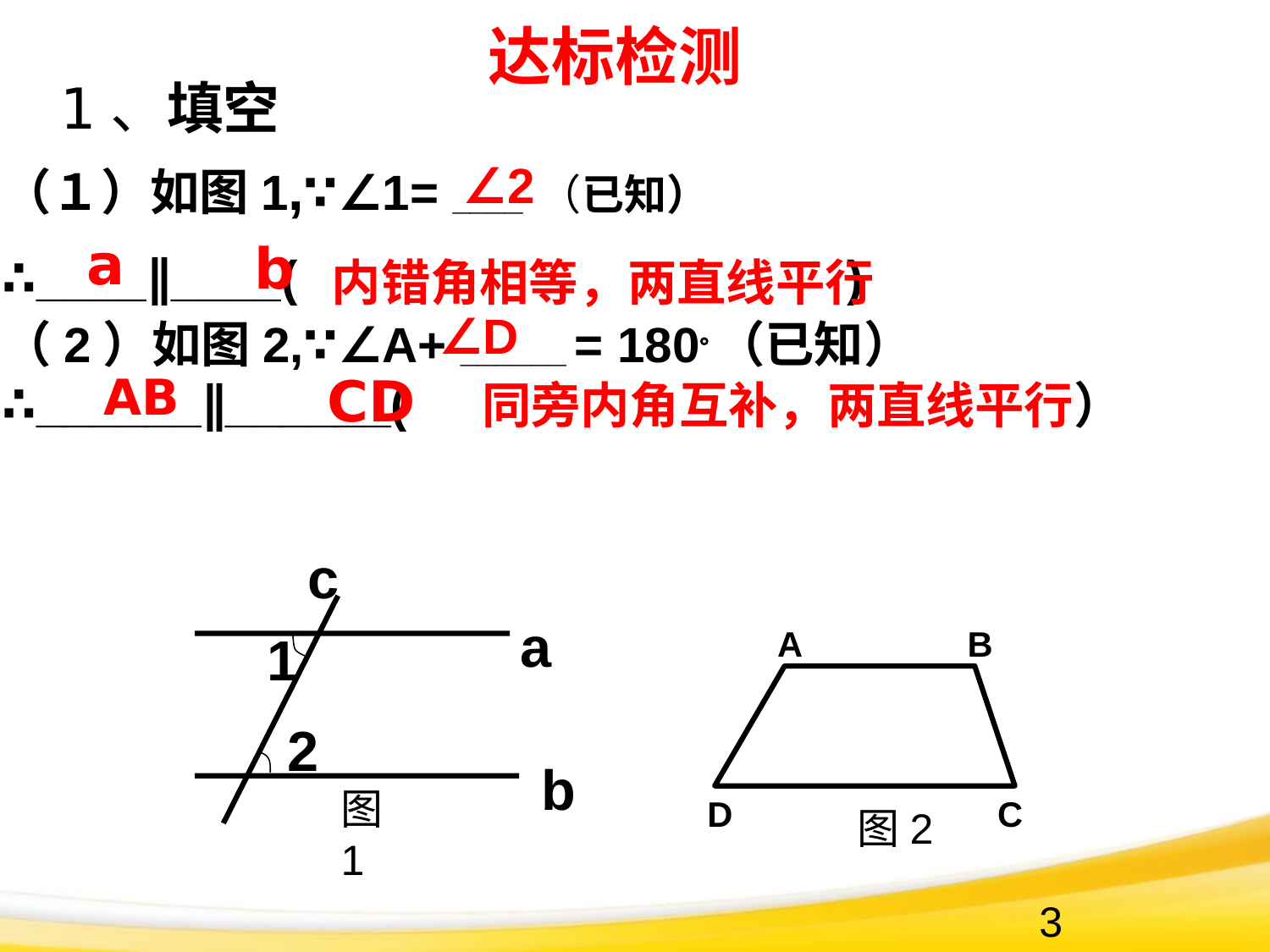

达标检测
1、填空
（１）如图1,∵∠1= ____ （已知）
∴____∥____(                                        )
∠2
a
b
内错角相等，两直线平行
∠D
（2）如图2,∵∠A+ ______ = 180°（已知）
∴______∥______(
AB
CD
同旁内角互补，两直线平行）
c

a
A
B

D
C
图2
1

2
b

图1

3